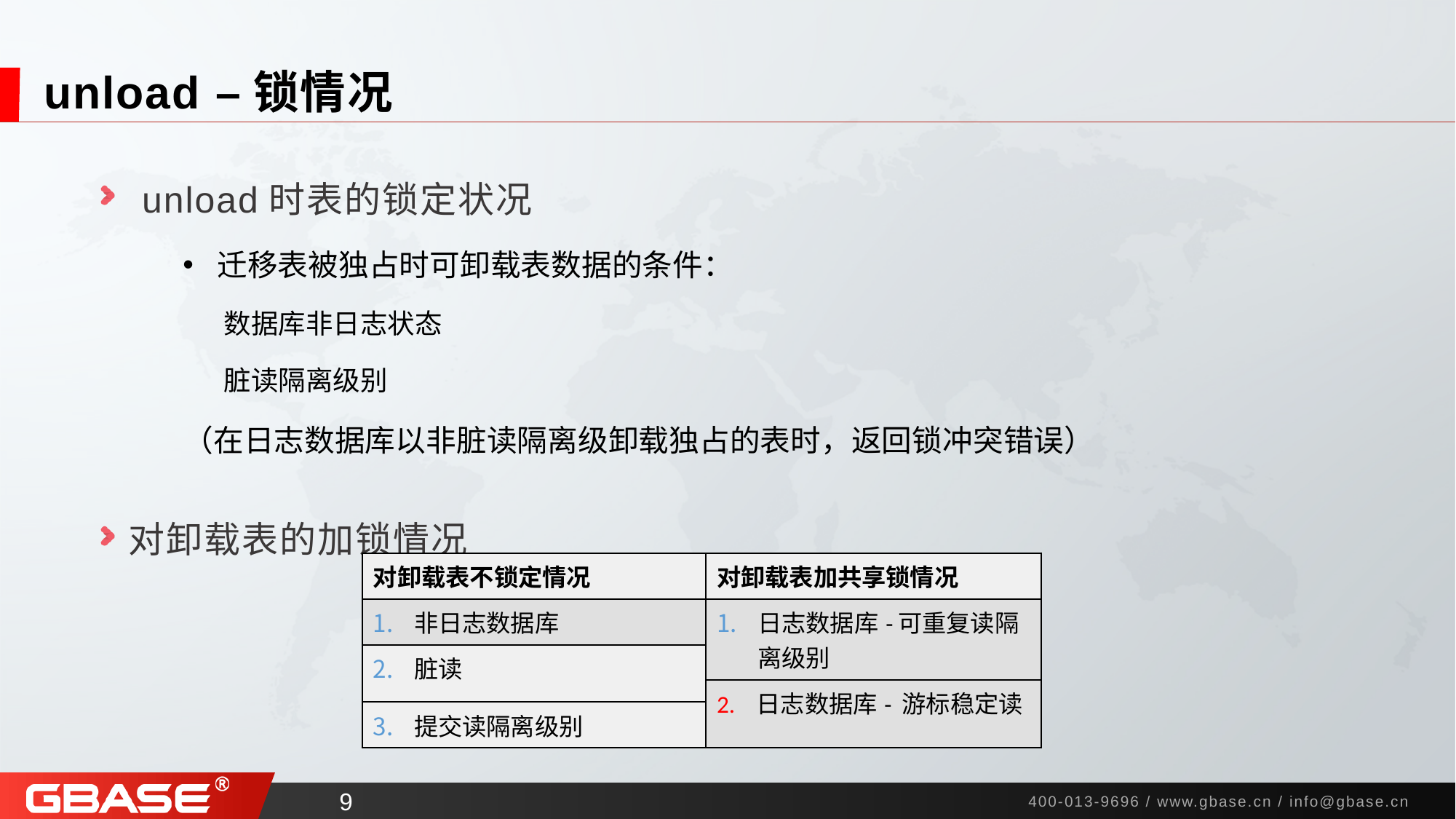

# unload –锁情况
unload时表的锁定状况
迁移表被独占时可卸载表数据的条件：
数据库非日志状态
脏读隔离级别
（在日志数据库以非脏读隔离级卸载独占的表时，返回锁冲突错误）
对卸载表的加锁情况

| 对卸载表不锁定情况 | 对卸载表加共享锁情况 |
| --- | --- |
| 非日志数据库 | 日志数据库-可重复读隔离级别 |
| 脏读 |  |
|  | 2. 日志数据库- 游标稳定读 |
| 提交读隔离级别 |  |